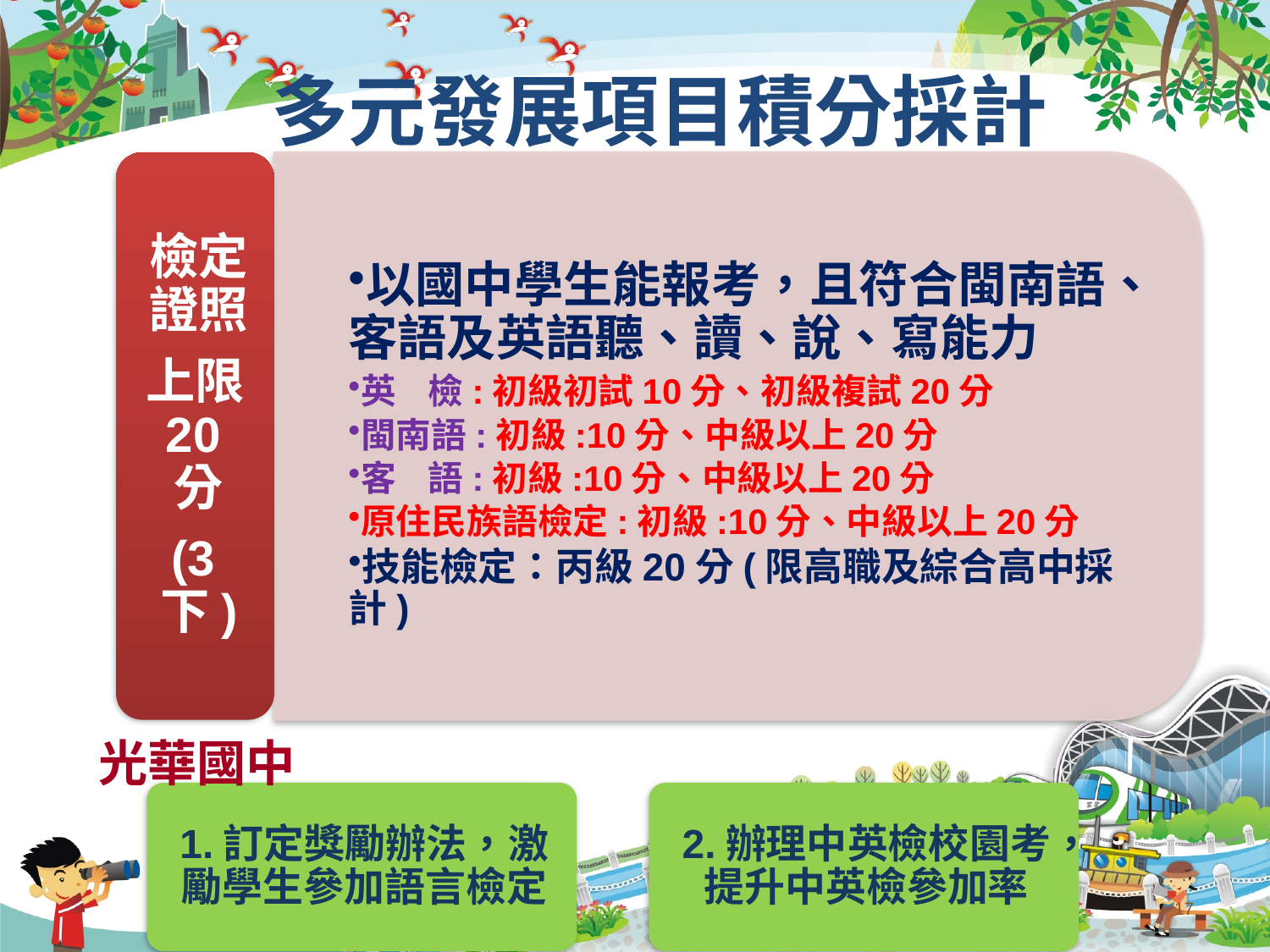

多元發展項目積分採計

以國中學生能報考，且符合閩南語、客語及英語聽、讀、說、寫能力
英    檢:初級初試10分、初級複試20分
閩南語:初級:10分、中級以上20分
客    語:初級:10分、中級以上20分
原住民族語檢定:初級:10分、中級以上20分
技能檢定：丙級20分(限高職及綜合高中採計)

檢定證照
上限20分
(3下)
光華國中
1.訂定獎勵辦法，激勵學生參加語言檢定
2.辦理中英檢校園考，提升中英檢參加率
17